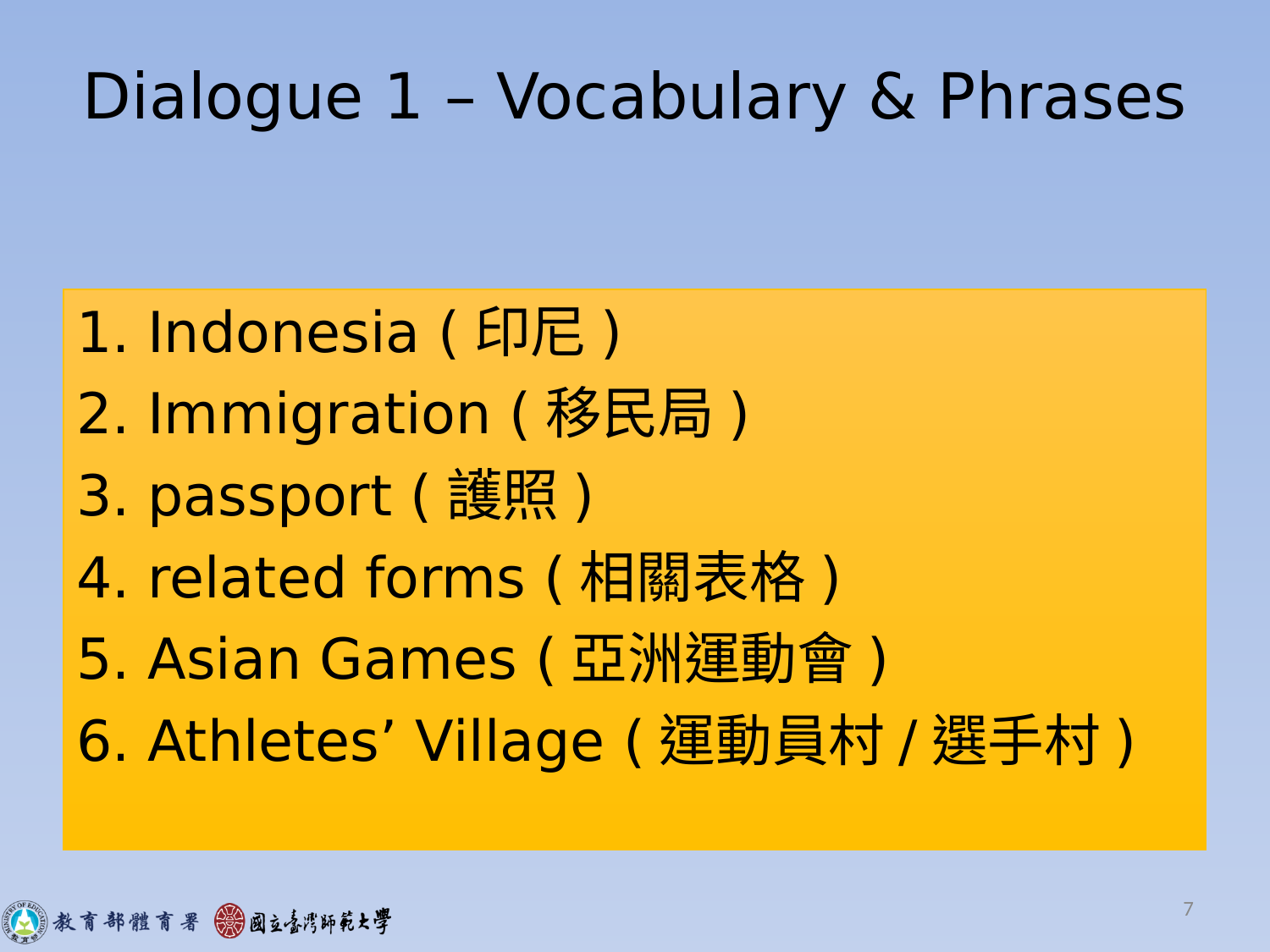

# Dialogue 1 – Vocabulary & Phrases
Indonesia (印尼)
Immigration (移民局)
passport (護照)
related forms (相關表格)
Asian Games (亞洲運動會)
Athletes’ Village (運動員村/選手村)

7